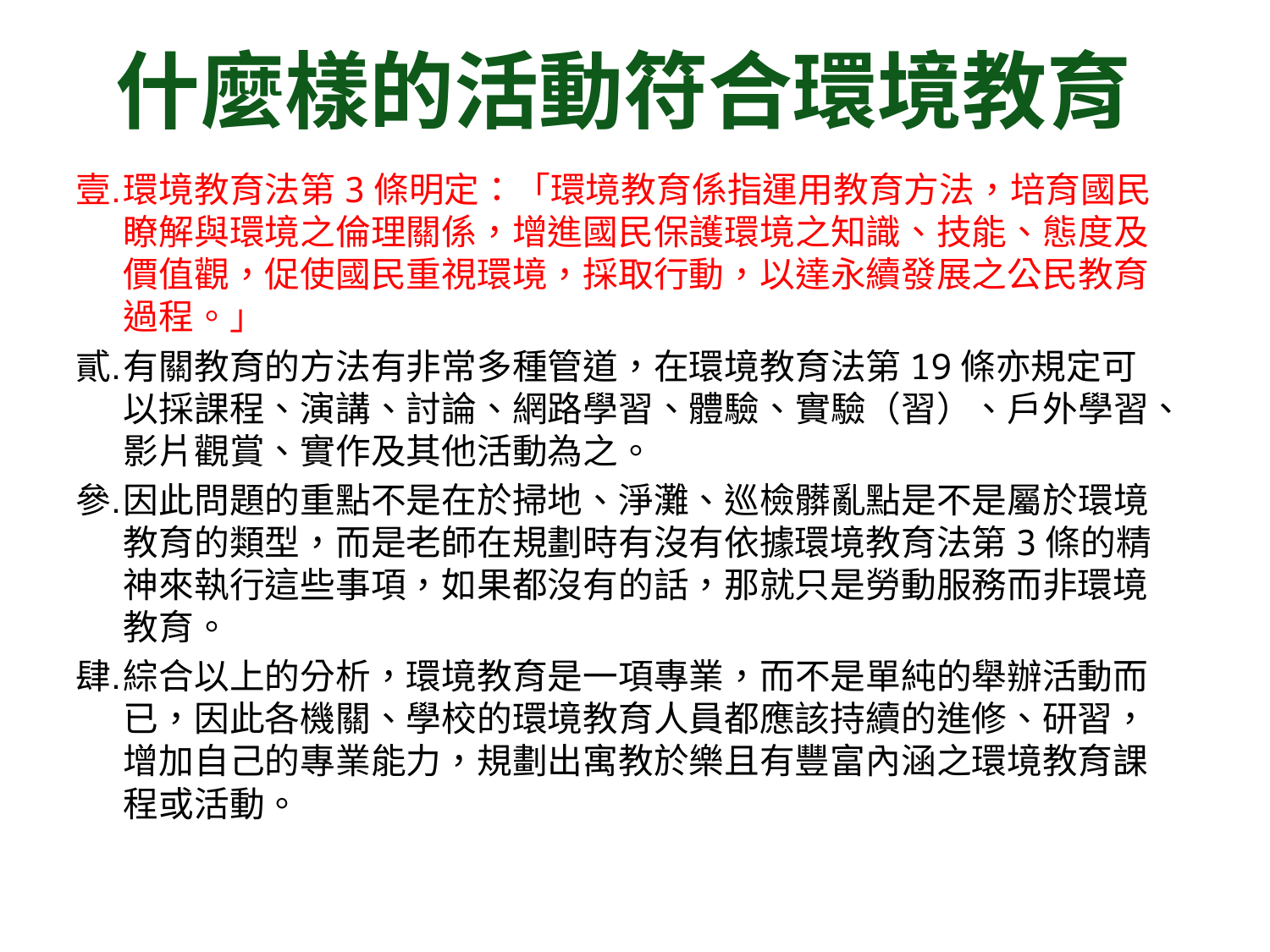

# 什麼樣的活動符合環境教育
環境教育法第3條明定：「環境教育係指運用教育方法，培育國民瞭解與環境之倫理關係，增進國民保護環境之知識、技能、態度及價值觀，促使國民重視環境，採取行動，以達永續發展之公民教育過程。」
有關教育的方法有非常多種管道，在環境教育法第19條亦規定可以採課程、演講、討論、網路學習、體驗、實驗（習）、戶外學習、影片觀賞、實作及其他活動為之。
因此問題的重點不是在於掃地、淨灘、巡檢髒亂點是不是屬於環境教育的類型，而是老師在規劃時有沒有依據環境教育法第3條的精神來執行這些事項，如果都沒有的話，那就只是勞動服務而非環境教育。
綜合以上的分析，環境教育是一項專業，而不是單純的舉辦活動而已，因此各機關、學校的環境教育人員都應該持續的進修、研習，增加自己的專業能力，規劃出寓教於樂且有豐富內涵之環境教育課程或活動。